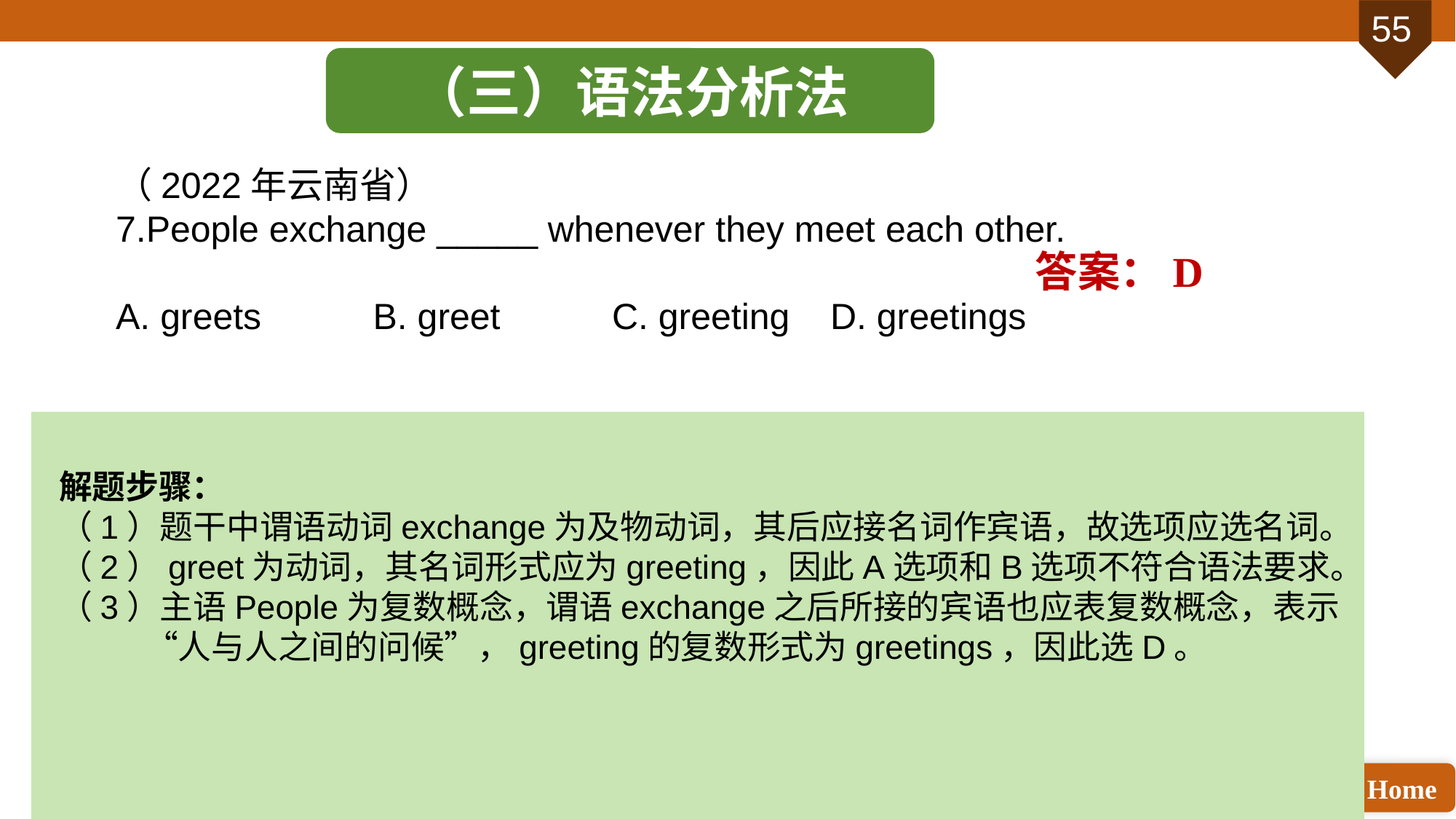

（三）语法分析法
（2022年云南省）
7.People exchange _____ whenever they meet each other.

A. greets           B. greet           C. greeting    D. greetings
答案：D

解题步骤：
（1）题干中谓语动词exchange为及物动词，其后应接名词作宾语，故选项应选名词。
（2）greet为动词，其名词形式应为greeting，因此A选项和B选项不符合语法要求。
（3）主语People为复数概念，谓语exchange之后所接的宾语也应表复数概念，表示“人与人之间的问候”，greeting的复数形式为greetings，因此选D。